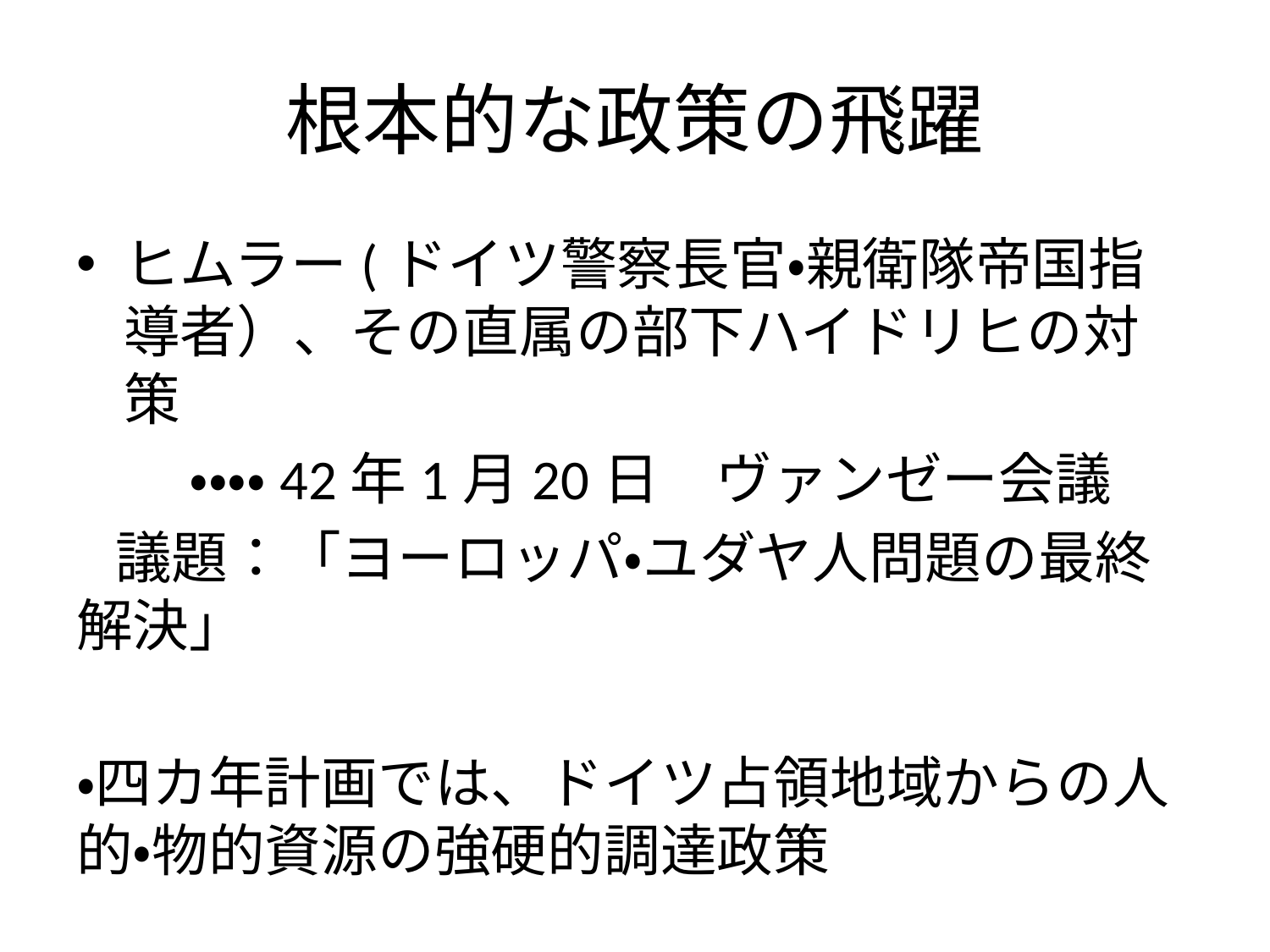

# 根本的な政策の飛躍
ヒムラー(ドイツ警察長官・親衛隊帝国指導者）、その直属の部下ハイドリヒの対策
　　・・・・42年1月20日　ヴァンゼー会議
  議題：「ヨーロッパ・ユダヤ人問題の最終解決」

・四カ年計画では、ドイツ占領地域からの人的・物的資源の強硬的調達政策